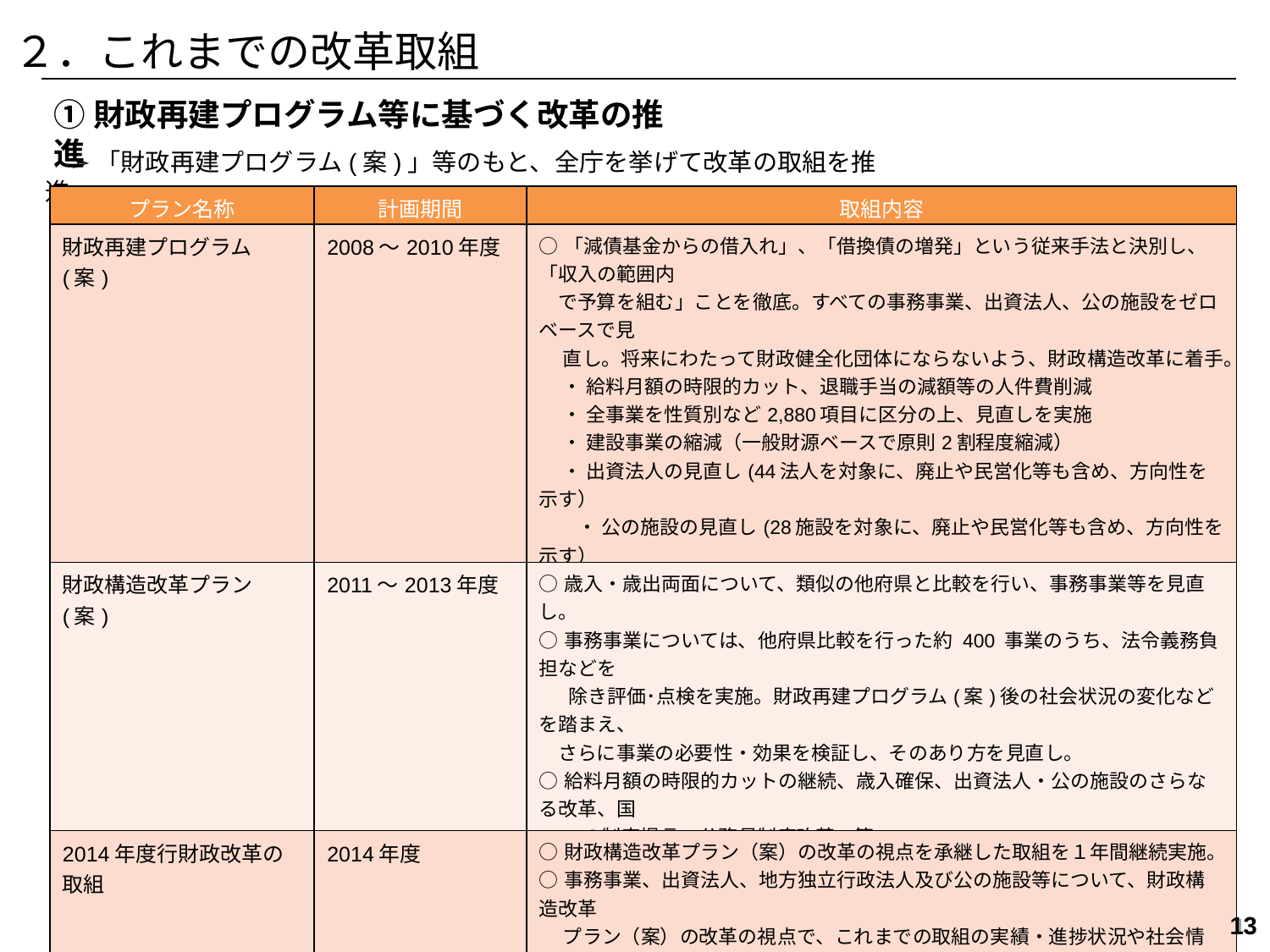

２．これまでの改革取組
①財政再建プログラム等に基づく改革の推進
　➣ 「財政再建プログラム(案)」等のもと、全庁を挙げて改革の取組を推進。
| プラン名称 | 計画期間 | 取組内容 |
| --- | --- | --- |
| 財政再建プログラム(案) | 2008～2010年度 | ○「減債基金からの借入れ」、「借換債の増発」という従来手法と決別し、「収入の範囲内 で予算を組む」ことを徹底。すべての事務事業、出資法人、公の施設をゼロベースで見 　 直し。将来にわたって財政健全化団体にならないよう、財政構造改革に着手。 ・ 給料月額の時限的カット、退職手当の減額等の人件費削減 ・ 全事業を性質別など2,880項目に区分の上、見直しを実施 ・ 建設事業の縮減（一般財源ベースで原則2割程度縮減） ・ 出資法人の見直し(44法人を対象に、廃止や民営化等も含め、方向性を示す） 　　・ 公の施設の見直し(28施設を対象に、廃止や民営化等も含め、方向性を示す） 　　・ 主要プロジェクトの点検(面的開発事業9事業について点検、見直しを実施) |
| 財政構造改革プラン(案) | 2011～2013年度 | ○歳入・歳出両面について、類似の他府県と比較を行い、事務事業等を見直し。 ○事務事業については、他府県比較を行った約 400 事業のうち、法令義務負担などを　 　除き評価･点検を実施。財政再建プログラム(案)後の社会状況の変化などを踏まえ、 さらに事業の必要性・効果を検証し、そのあり方を見直し。 ○給料月額の時限的カットの継続、歳入確保、出資法人・公の施設のさらなる改革、国 　 への制度提言、公務員制度改革　等 ○財政運営基本条例の制定、中長期の財政収支試算の公表、新公会計制度の導入。 |
| 2014年度行財政改革の取組 | 2014年度 | ○財政構造改革プラン（案）の改革の視点を承継した取組を１年間継続実施。 ○事務事業、出資法人、地方独立行政法人及び公の施設等について、財政構造改革 　 プラン（案）の改革の視点で、これまでの取組の実績・進捗状況や社会情勢の変化 を踏まえた点検を実施。 |
| 行財政改革推進プラン(案) | 2015～2017年度 | ○「組み換え(シフト)」と「強みを束ねる」を改革の視点に、自律的で創造性を発揮する行 　　財政運営体制の確立をめざした取組を推進。 　　・ファシリティマネジメントの推進、公民戦略連携デスクの設置、課税自主権の活用　等 ○毎年の収支不足額には、個別事業見直し等とあわせ、毎年度の予算編成における取 　 組みを通じて対応。 |
| 大阪府行政経営の取組 | 2018年度以降 毎年度 | ○行財政改革推進プラン（案）終了後も、「自律的で創造性を発揮する行財政運営 　 体制の確立」に向けた改革の取組を継続するため、毎年度の府の取組を取りまとめ。 |
13
13